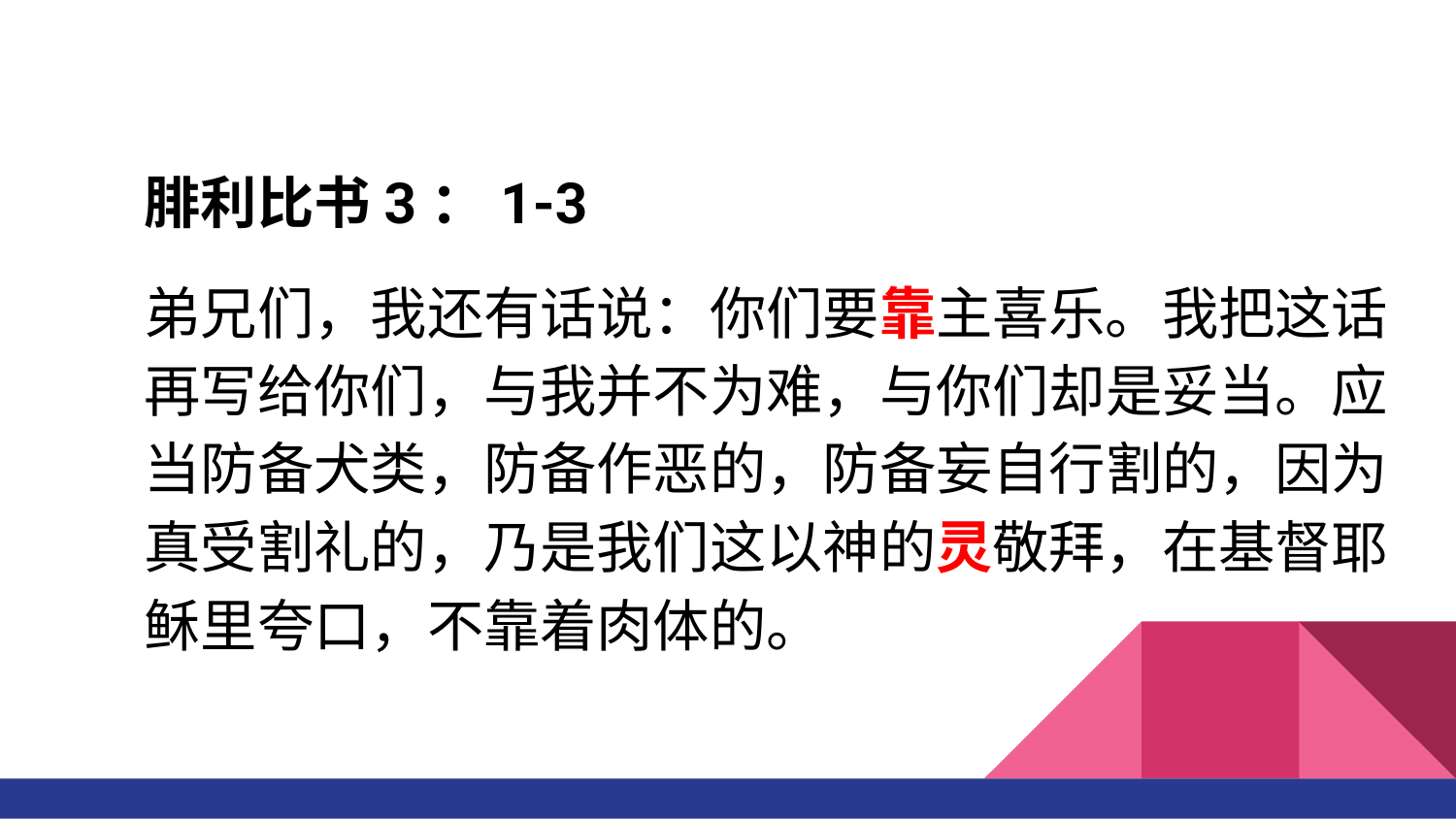

腓利比书3：1-3
弟兄们，我还有话说：你们要靠主喜乐。我把这话再写给你们，与我并不为难，与你们却是妥当。应当防备犬类，防备作恶的，防备妄自行割的，因为真受割礼的，乃是我们这以神的灵敬拜，在基督耶稣里夸口，不靠着肉体的。